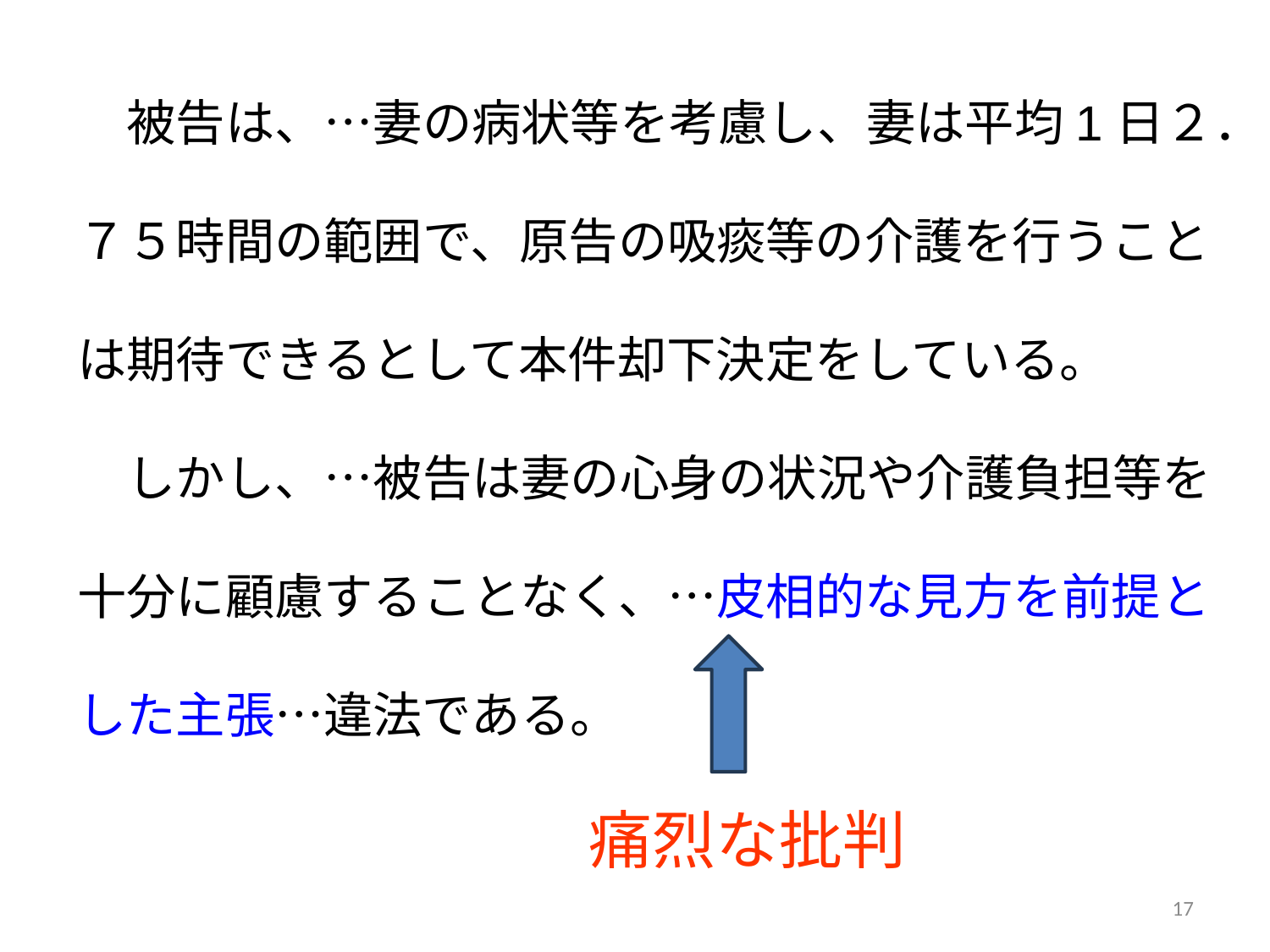

被告は、…妻の病状等を考慮し、妻は平均1日２．７５時間の範囲で、原告の吸痰等の介護を行うことは期待できるとして本件却下決定をしている。
　しかし、…被告は妻の心身の状況や介護負担等を十分に顧慮することなく、…皮相的な見方を前提とした主張…違法である。

痛烈な批判
17